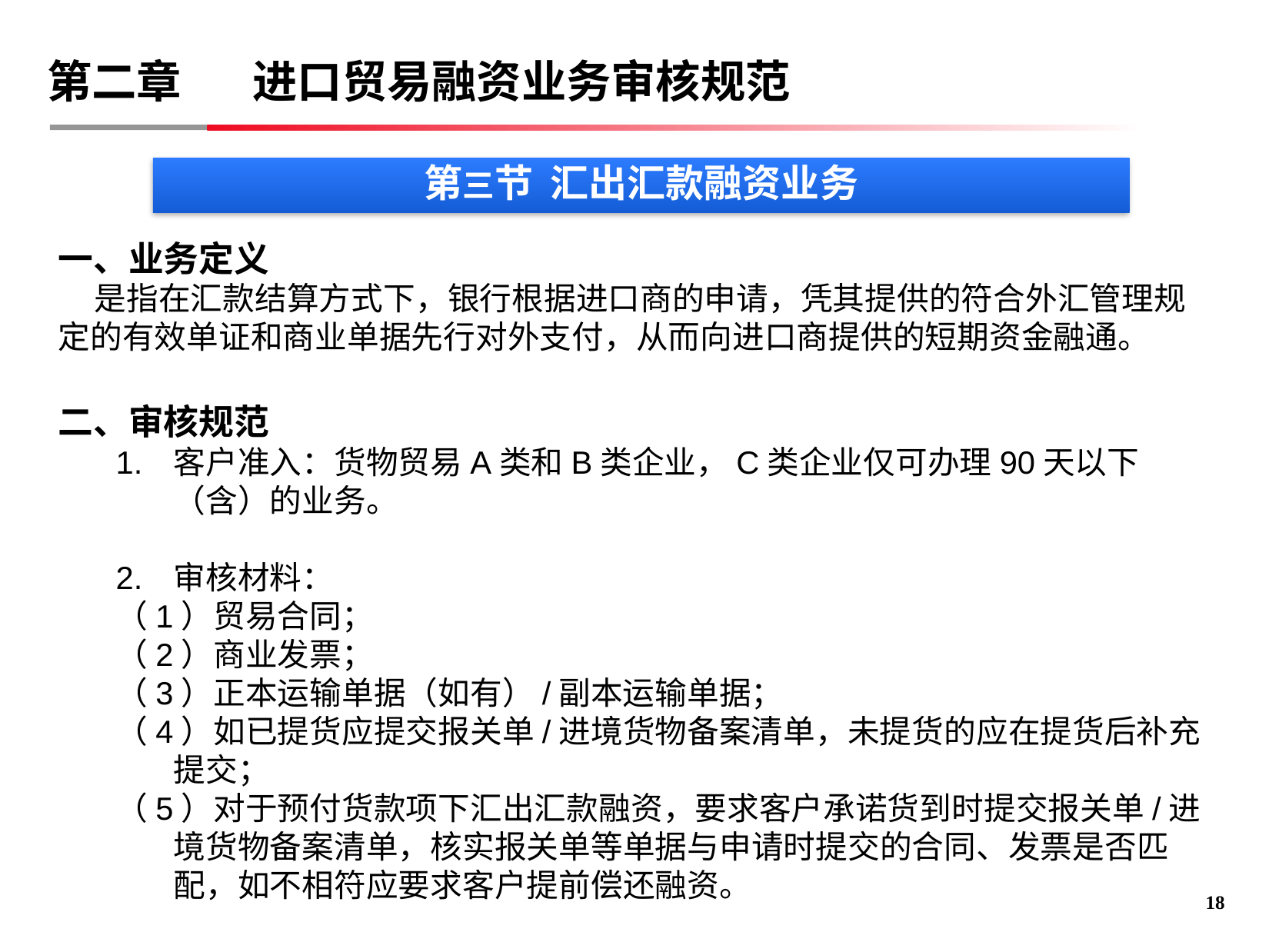

# 第二章       进口贸易融资业务审核规范
第三节  汇出汇款融资业务
一、业务定义
    是指在汇款结算方式下，银行根据进口商的申请，凭其提供的符合外汇管理规定的有效单证和商业单据先行对外支付，从而向进口商提供的短期资金融通。
二、审核规范
客户准入：货物贸易A类和B类企业，C类企业仅可办理90天以下（含）的业务。

审核材料：
（1）贸易合同；
（2）商业发票；
（3）正本运输单据（如有）/副本运输单据；
（4）如已提货应提交报关单/进境货物备案清单，未提货的应在提货后补充提交；
（5）对于预付货款项下汇出汇款融资，要求客户承诺货到时提交报关单/进境货物备案清单，核实报关单等单据与申请时提交的合同、发票是否匹配，如不相符应要求客户提前偿还融资。

18